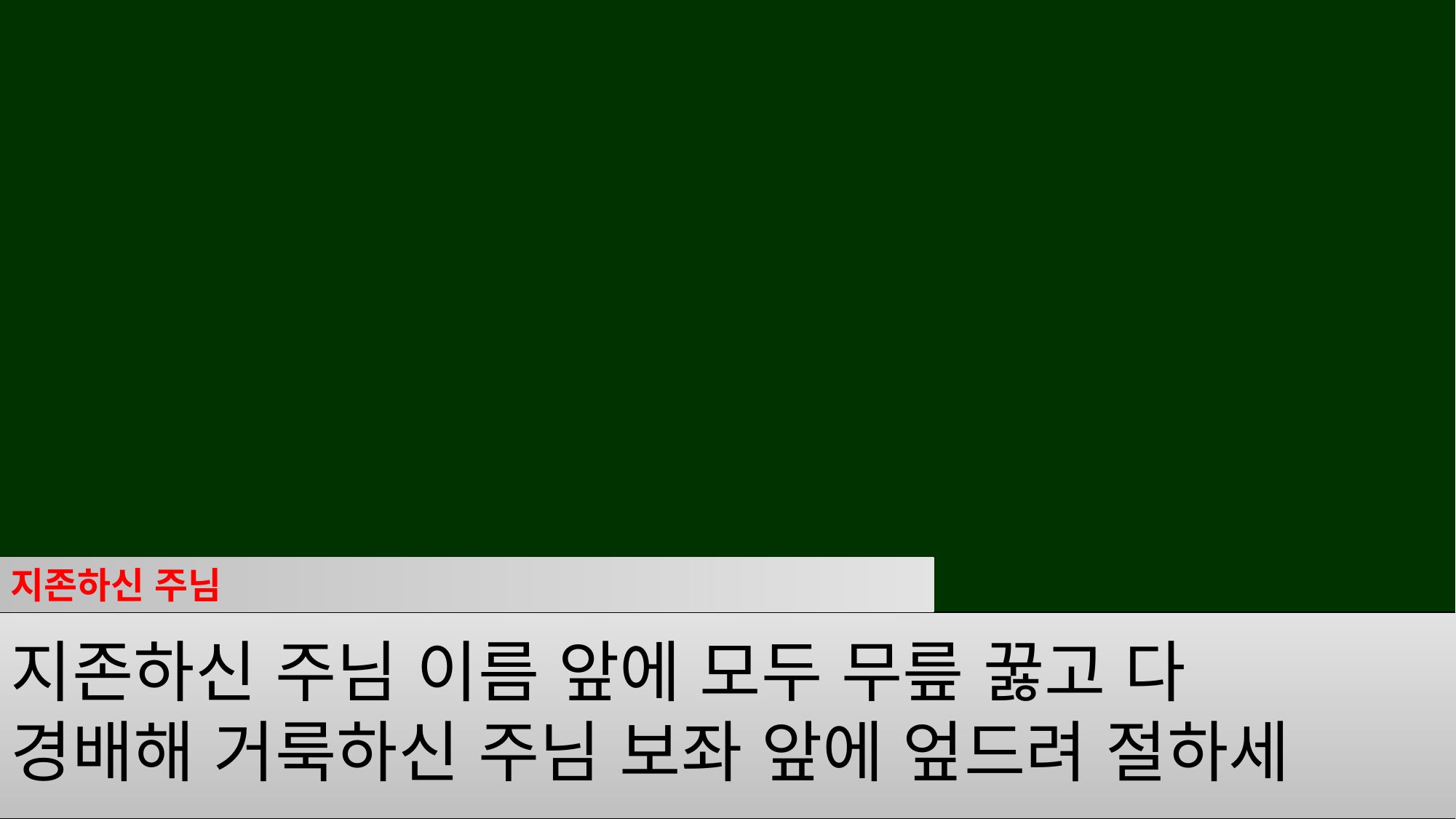

지존하신 주님

지존하신 주님 이름 앞에 모두 무릎 꿇고 다
경배해 거룩하신 주님 보좌 앞에 엎드려 절하세